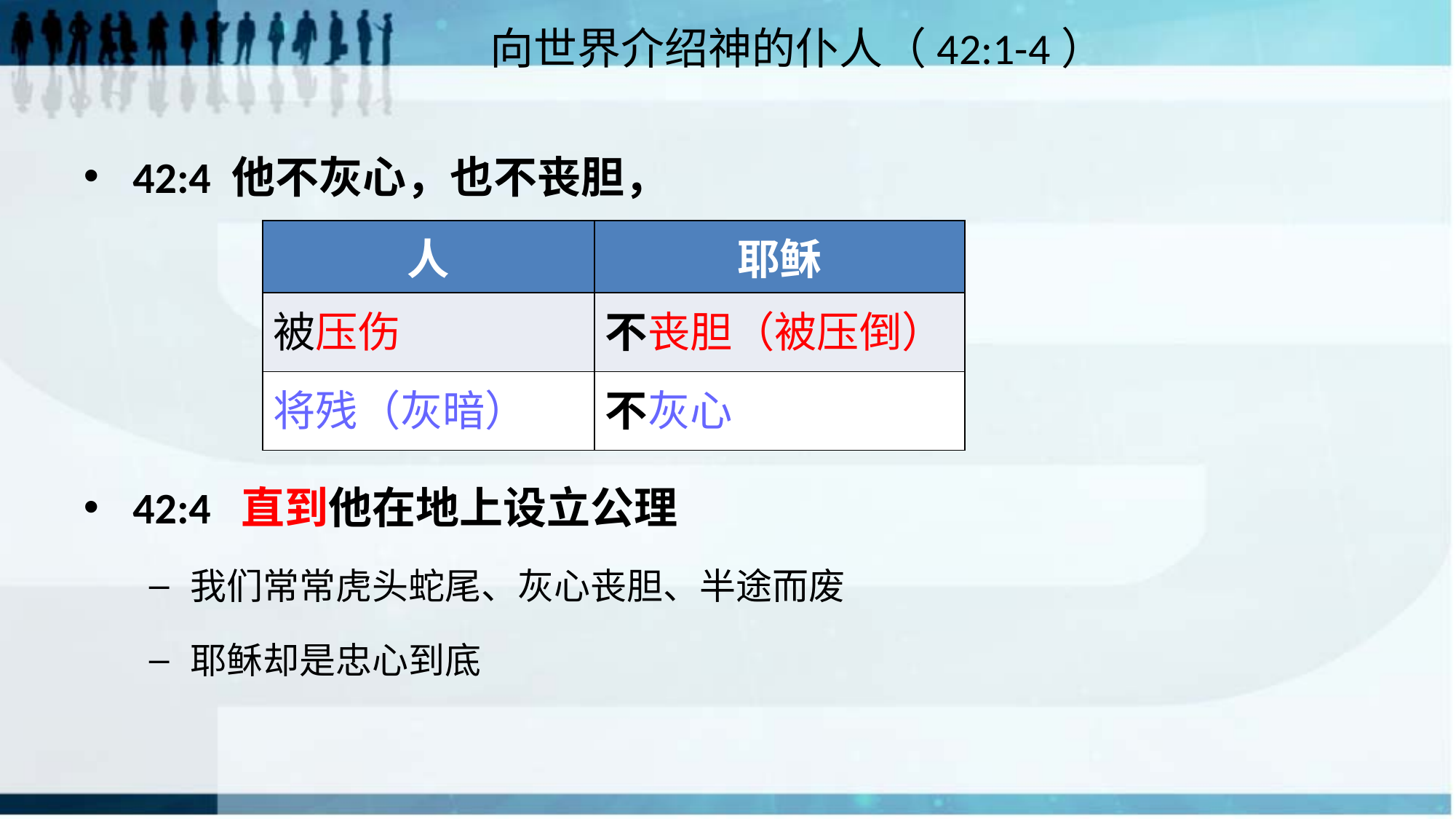

# 向世界介绍神的仆人（42:1-4）
42:4 他不灰心，也不丧胆，
| 人 | 耶稣 |
| --- | --- |
| 被压伤 | 不丧胆（被压倒） |
| 将残（灰暗） | 不灰心 |
42:4  直到他在地上设立公理
我们常常虎头蛇尾、灰心丧胆、半途而废
耶稣却是忠心到底